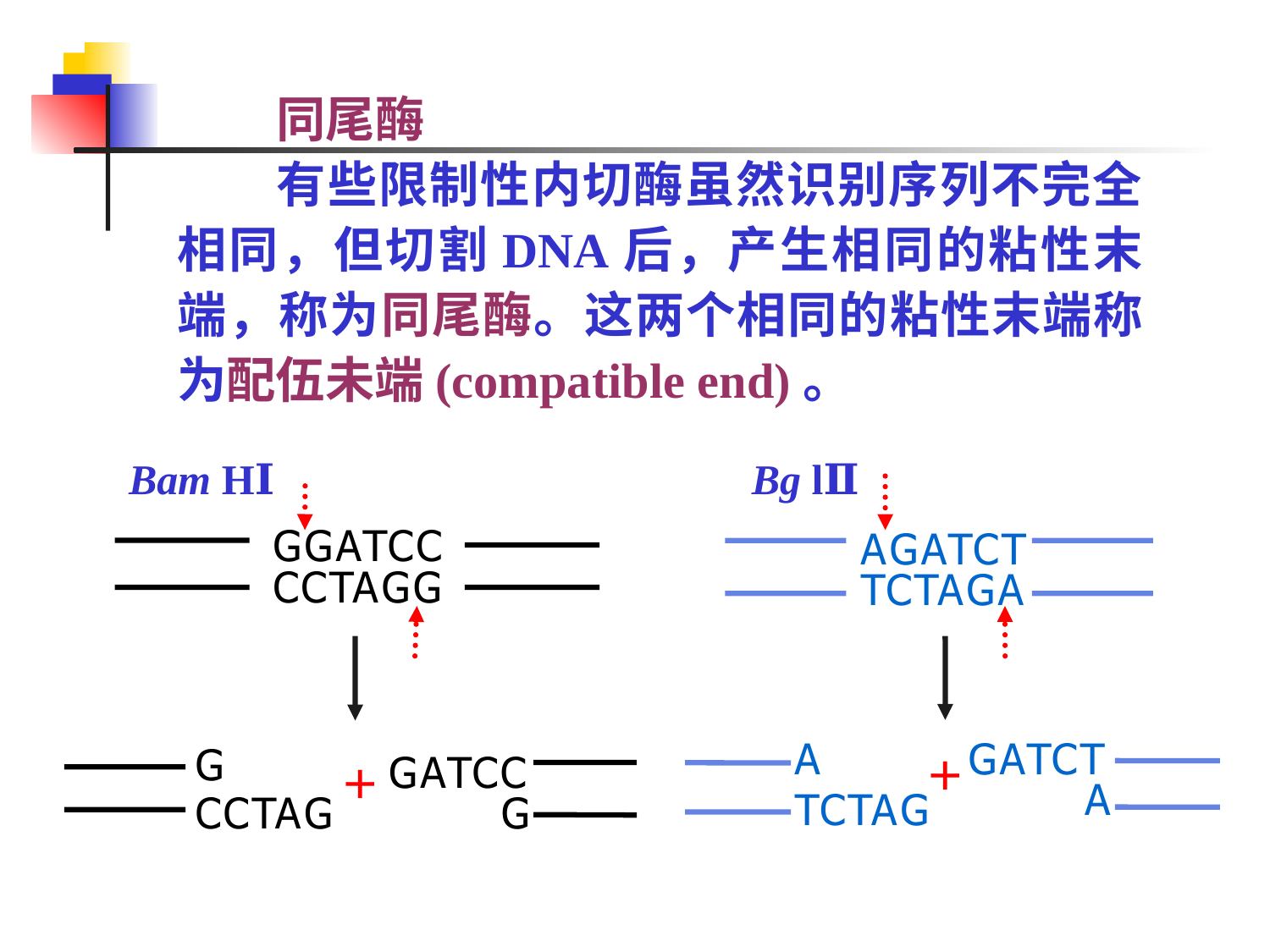

同尾酶
有些限制性内切酶虽然识别序列不完全相同，但切割DNA后，产生相同的粘性末端，称为同尾酶。这两个相同的粘性末端称为配伍未端(compatible end)。
Bg lⅡ
Bam HⅠ

 GGATCC
 CCTAGG

 AGATCT
 TCTAGA

A
TCTAG

  GATCT
           A

+
 GATCC
          G

+
G
CCTAG